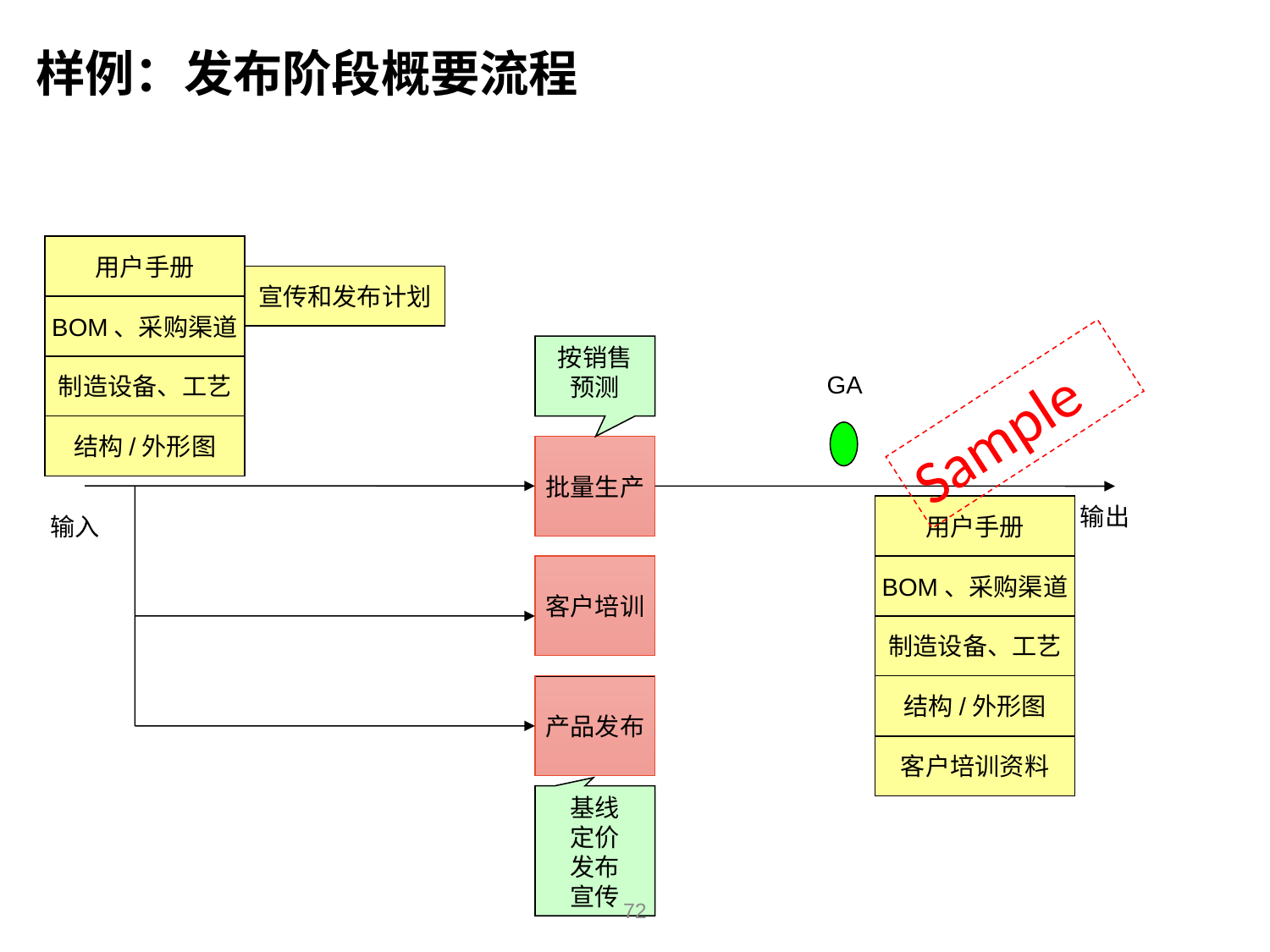

样例：发布阶段概要流程
用户手册
宣传和发布计划
BOM、采购渠道
按销售预测
制造设备、工艺
GA
Sample
结构/外形图

批量生产

用户手册
输出
输入
BOM、采购渠道
客户培训

制造设备、工艺
结构/外形图
产品发布

客户培训资料
基线
定价
发布
宣传
72